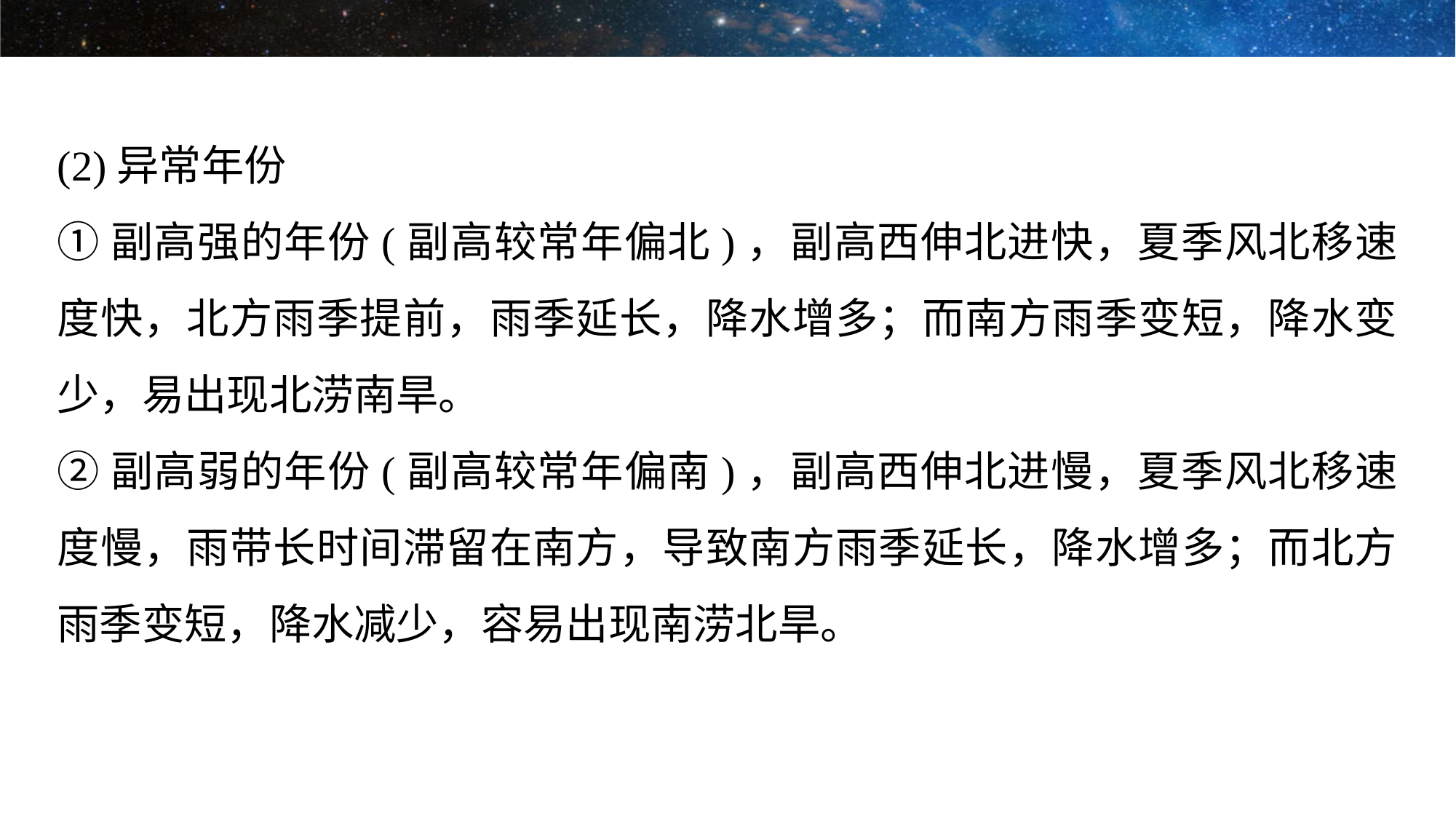

(2)异常年份
①副高强的年份(副高较常年偏北)，副高西伸北进快，夏季风北移速度快，北方雨季提前，雨季延长，降水增多；而南方雨季变短，降水变少，易出现北涝南旱。
②副高弱的年份(副高较常年偏南)，副高西伸北进慢，夏季风北移速度慢，雨带长时间滞留在南方，导致南方雨季延长，降水增多；而北方雨季变短，降水减少，容易出现南涝北旱。